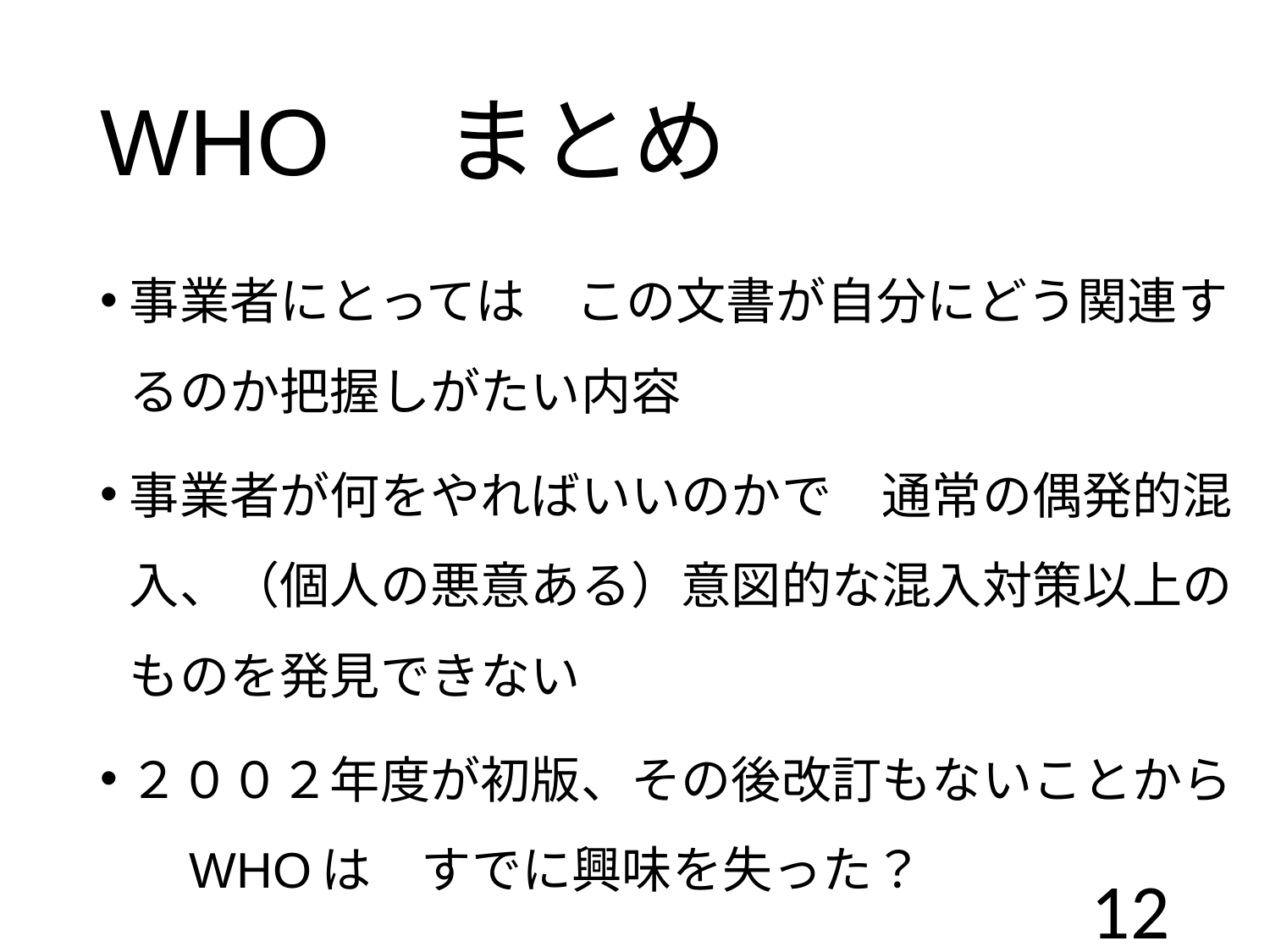

# WHO　まとめ
事業者にとっては　この文書が自分にどう関連するのか把握しがたい内容
事業者が何をやればいいのかで　通常の偶発的混入、（個人の悪意ある）意図的な混入対策以上のものを発見できない
２００２年度が初版、その後改訂もないことから　WHOは　すでに興味を失った？

12